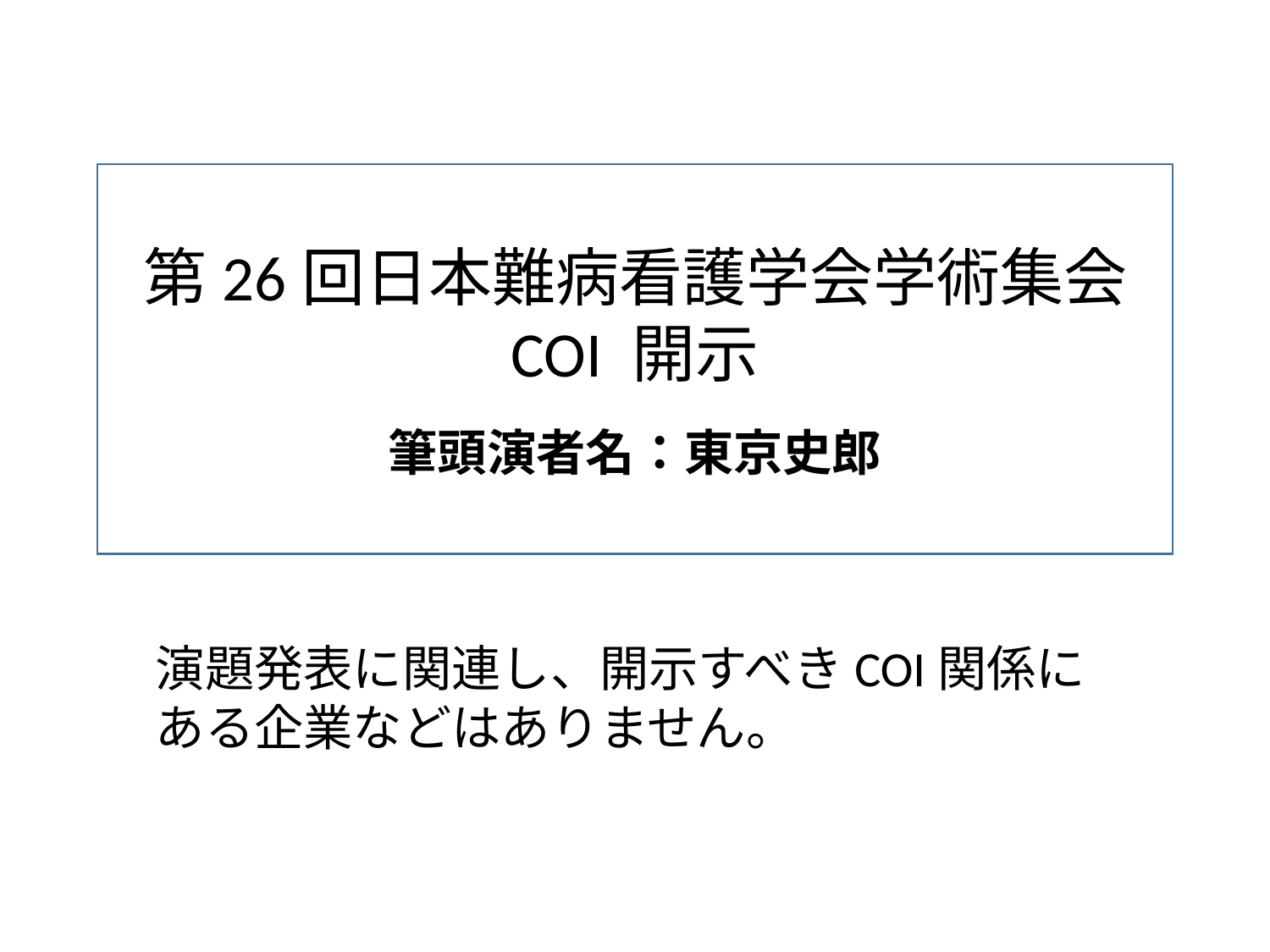

第26回日本難病看護学会学術集会
COI 開示
筆頭演者名：東京史郎
演題発表に関連し、開示すべきCOI関係にある企業などはありません。